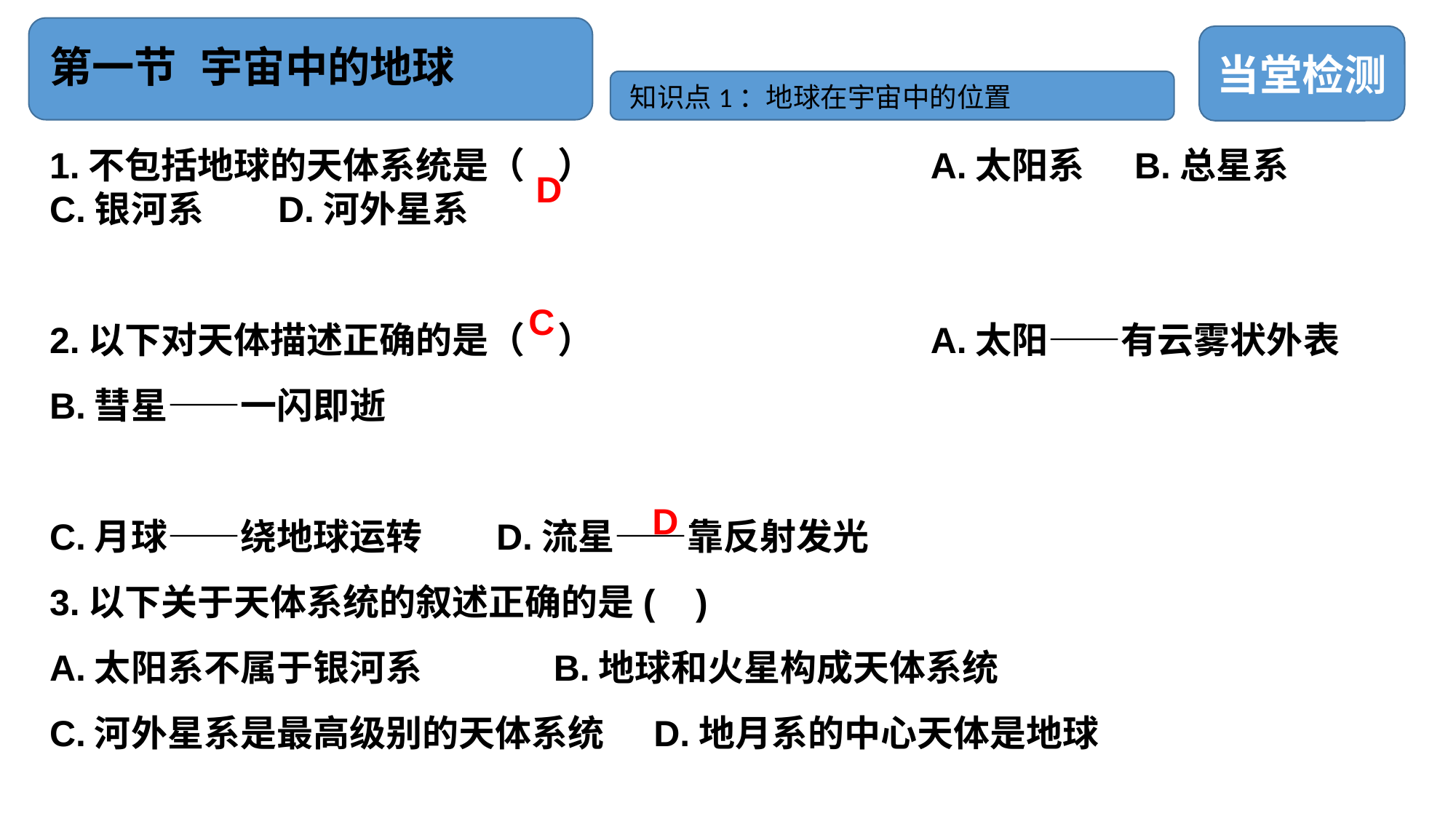

# 第一节  宇宙中的地球
当堂检测
知识点1：地球在宇宙中的位置
1.不包括地球的天体系统是（    ）                                        A.太阳系     B.总星系         C.银河系        D.河外星系

2.以下对天体描述正确的是（    ）                                        A.太阳——有云雾状外表     B.彗星——一闪即逝

C.月球——绕地球运转        D.流星——靠反射发光
3.以下关于天体系统的叙述正确的是(    )
A.太阳系不属于银河系               B.地球和火星构成天体系统
C.河外星系是最高级别的天体系统     D.地月系的中心天体是地球

D
C
D